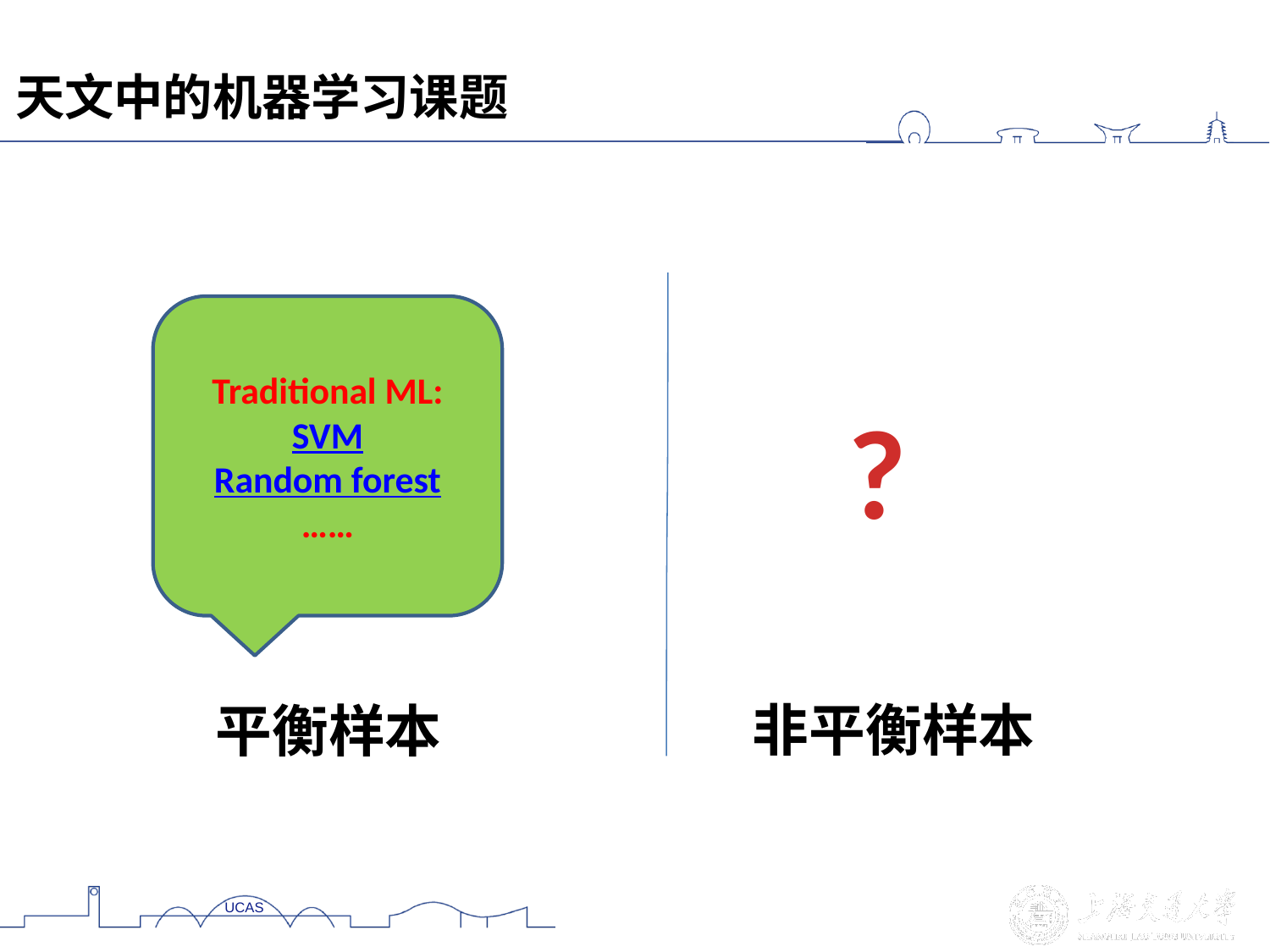

天文中的机器学习课题
Traditional ML:
SVM
Random forest
……
?
非平衡样本
平衡样本